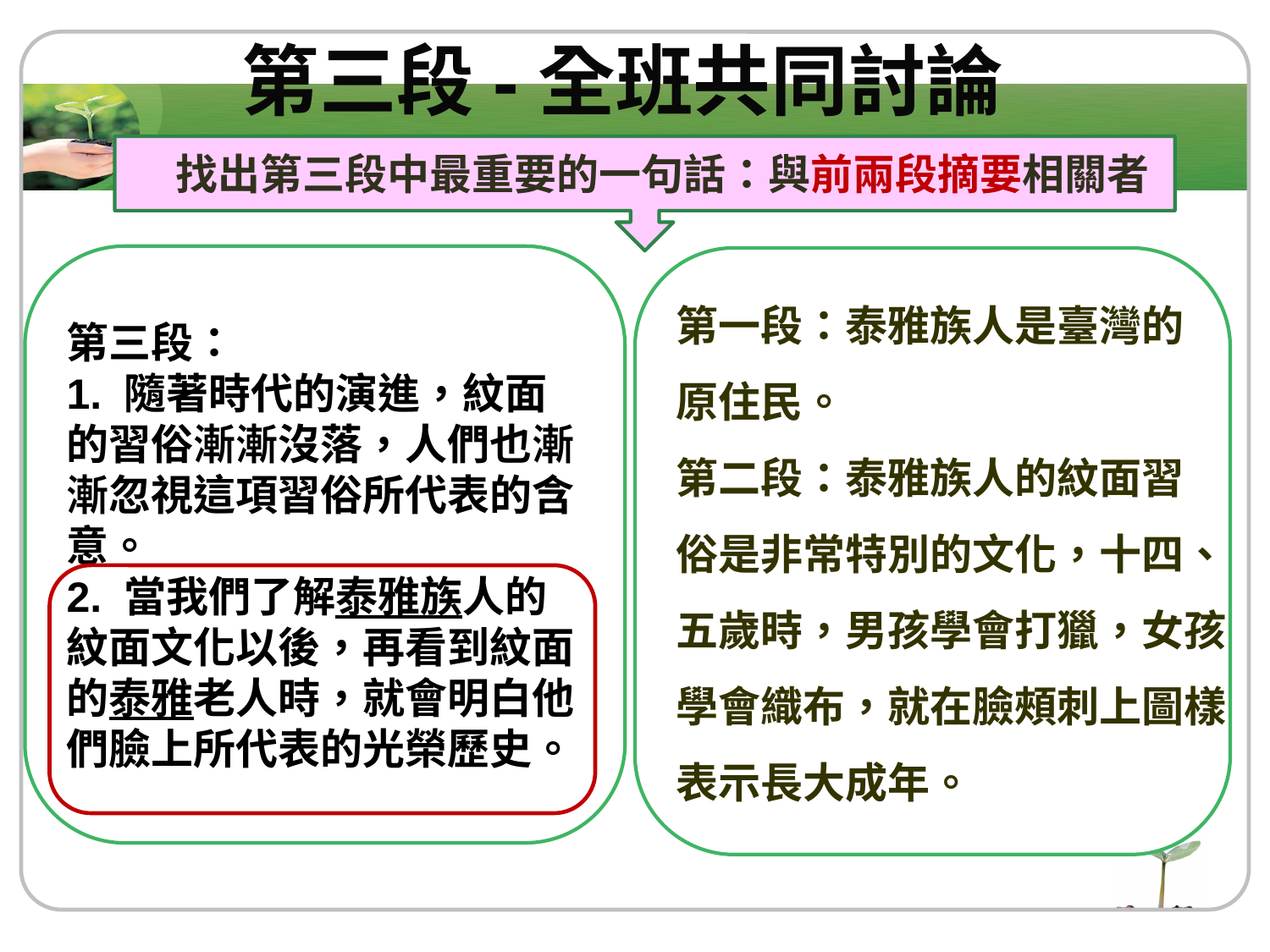

第三段-全班共同討論
    找出第三段中最重要的一句話：與前兩段摘要相關者
第三段：
1. 隨著時代的演進，紋面的習俗漸漸沒落，人們也漸漸忽視這項習俗所代表的含意。
2. 當我們了解泰雅族人的紋面文化以後，再看到紋面的泰雅老人時，就會明白他們臉上所代表的光榮歷史。

第一段：泰雅族人是臺灣的
原住民。
第二段：泰雅族人的紋面習
俗是非常特別的文化，十四、
五歲時，男孩學會打獵，女孩
學會織布，就在臉頰刺上圖樣
表示長大成年。